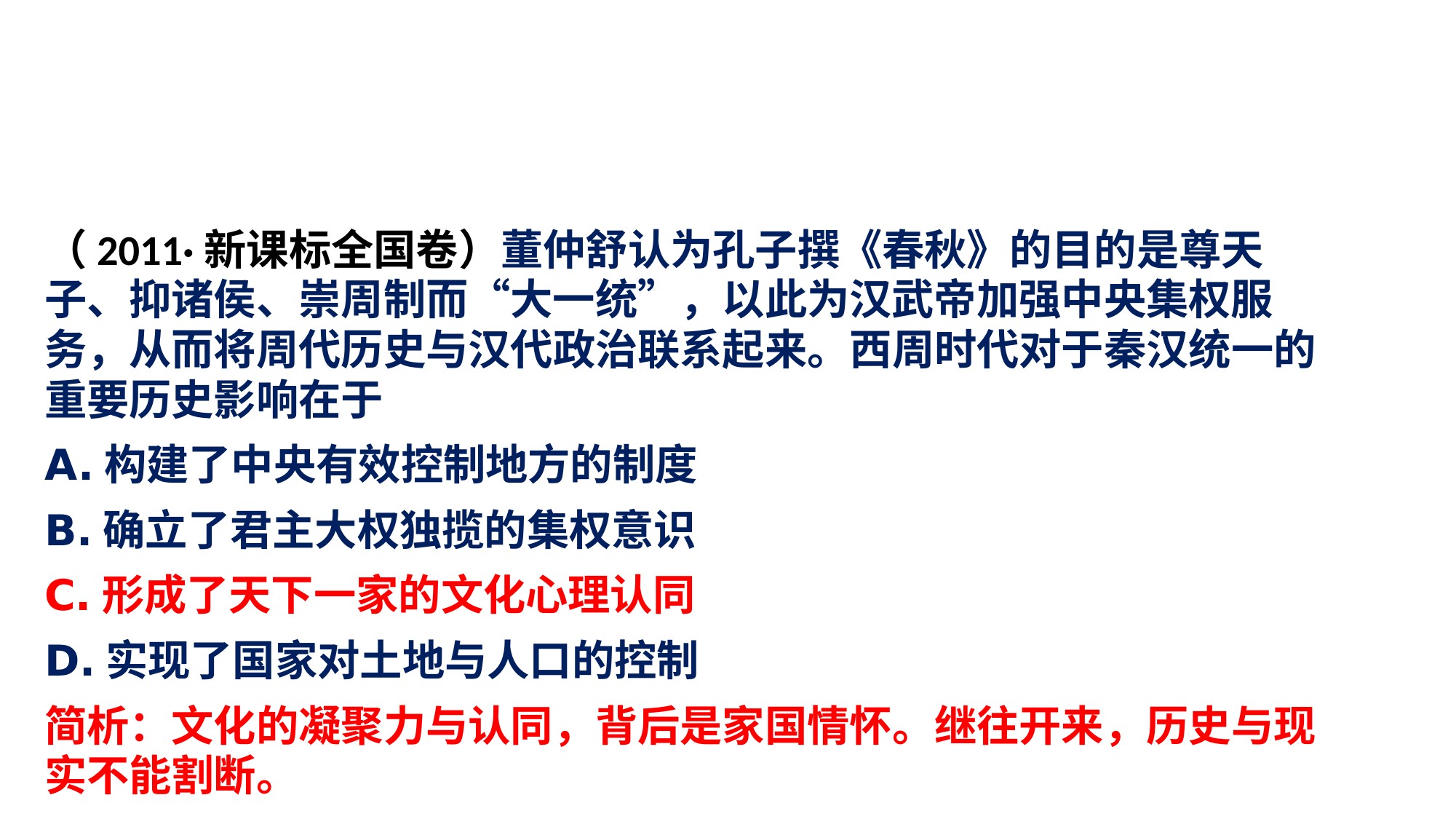

#
（2011·新课标全国卷）董仲舒认为孔子撰《春秋》的目的是尊天子、抑诸侯、崇周制而“大一统”，以此为汉武帝加强中央集权服务，从而将周代历史与汉代政治联系起来。西周时代对于秦汉统一的重要历史影响在于
A.构建了中央有效控制地方的制度
B.确立了君主大权独揽的集权意识
C.形成了天下一家的文化心理认同
D.实现了国家对土地与人口的控制
简析：文化的凝聚力与认同，背后是家国情怀。继往开来，历史与现实不能割断。